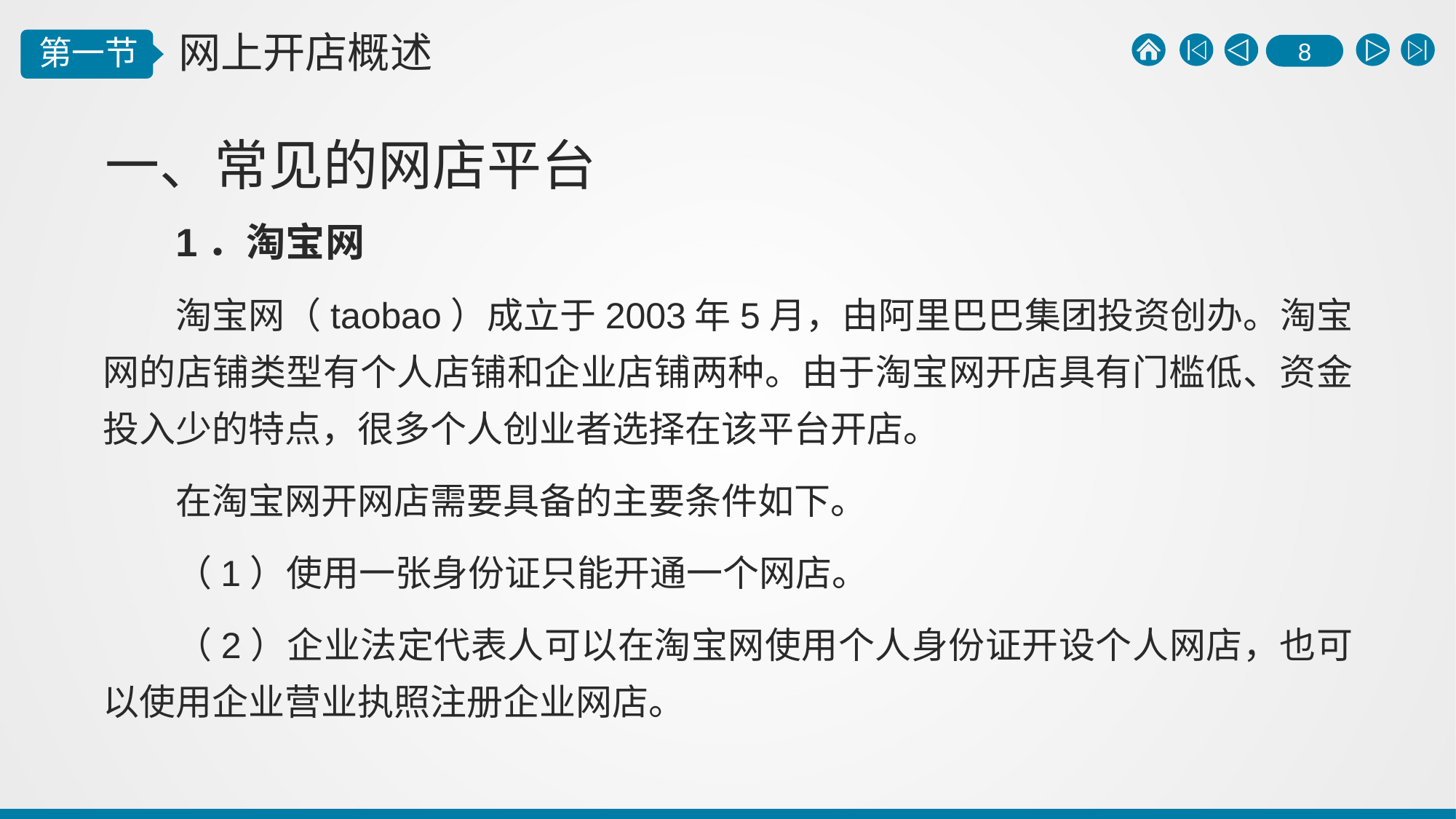

一、常见的网店平台
1．淘宝网
淘宝网（taobao）成立于2003年5月，由阿里巴巴集团投资创办。淘宝网的店铺类型有个人店铺和企业店铺两种。由于淘宝网开店具有门槛低、资金投入少的特点，很多个人创业者选择在该平台开店。
在淘宝网开网店需要具备的主要条件如下。
（1）使用一张身份证只能开通一个网店。
（2）企业法定代表人可以在淘宝网使用个人身份证开设个人网店，也可以使用企业营业执照注册企业网店。